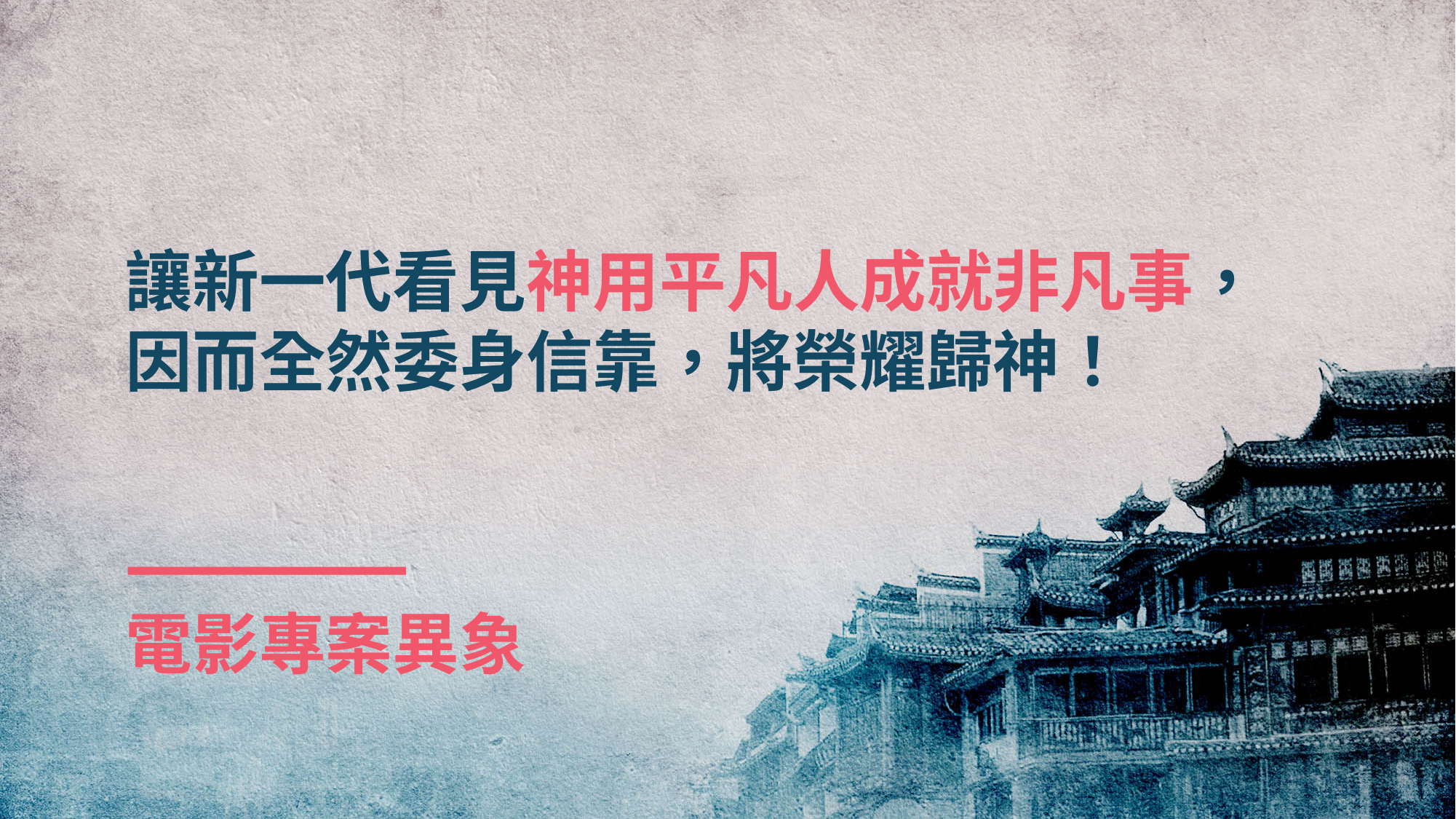

# 讓新一代看見神用平凡人成就非凡事，因而全然委身信靠，將榮耀歸神！
電影專案異象